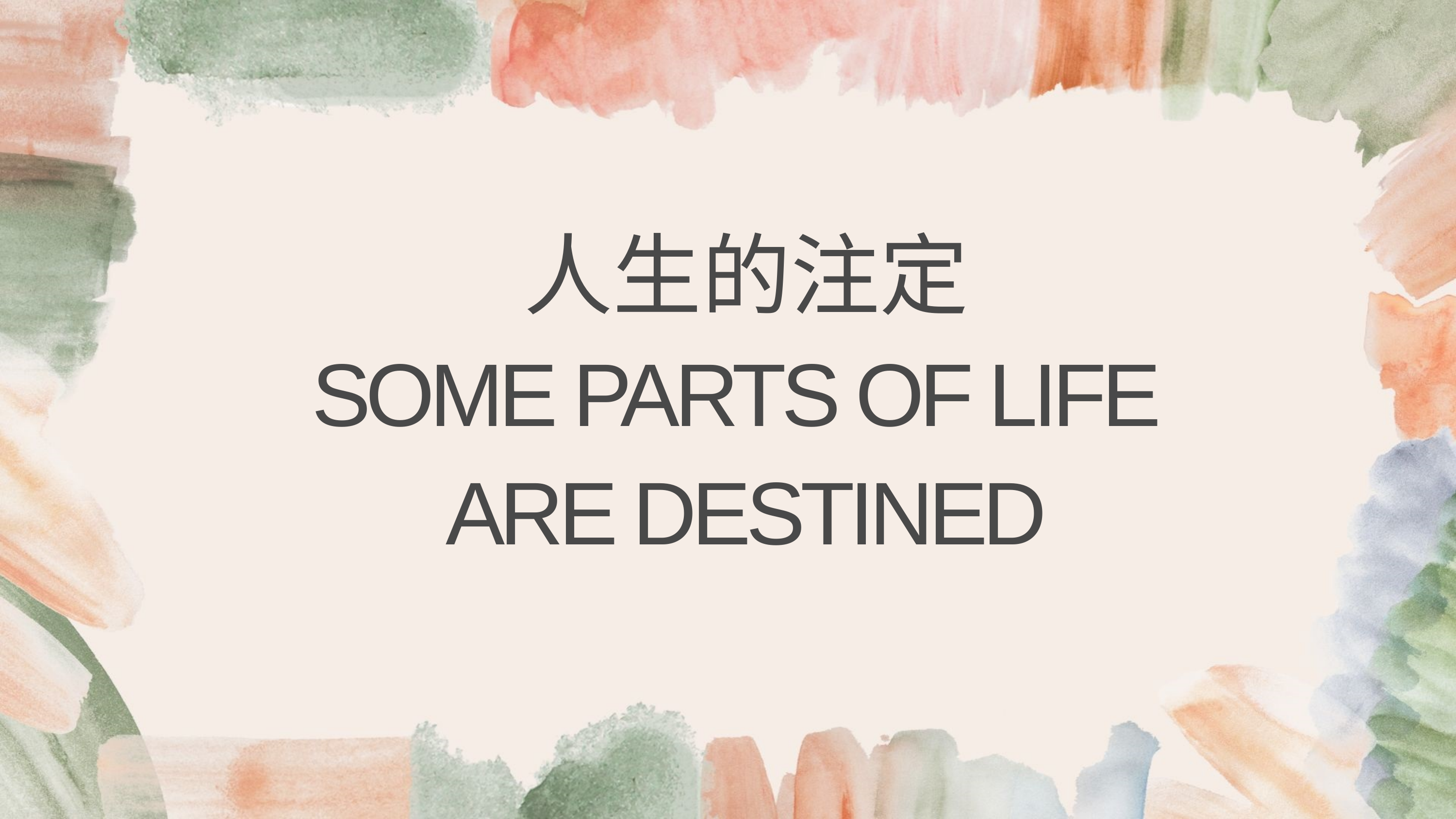

人生的注定
SOME PARTS OF LIFE
ARE DESTINED